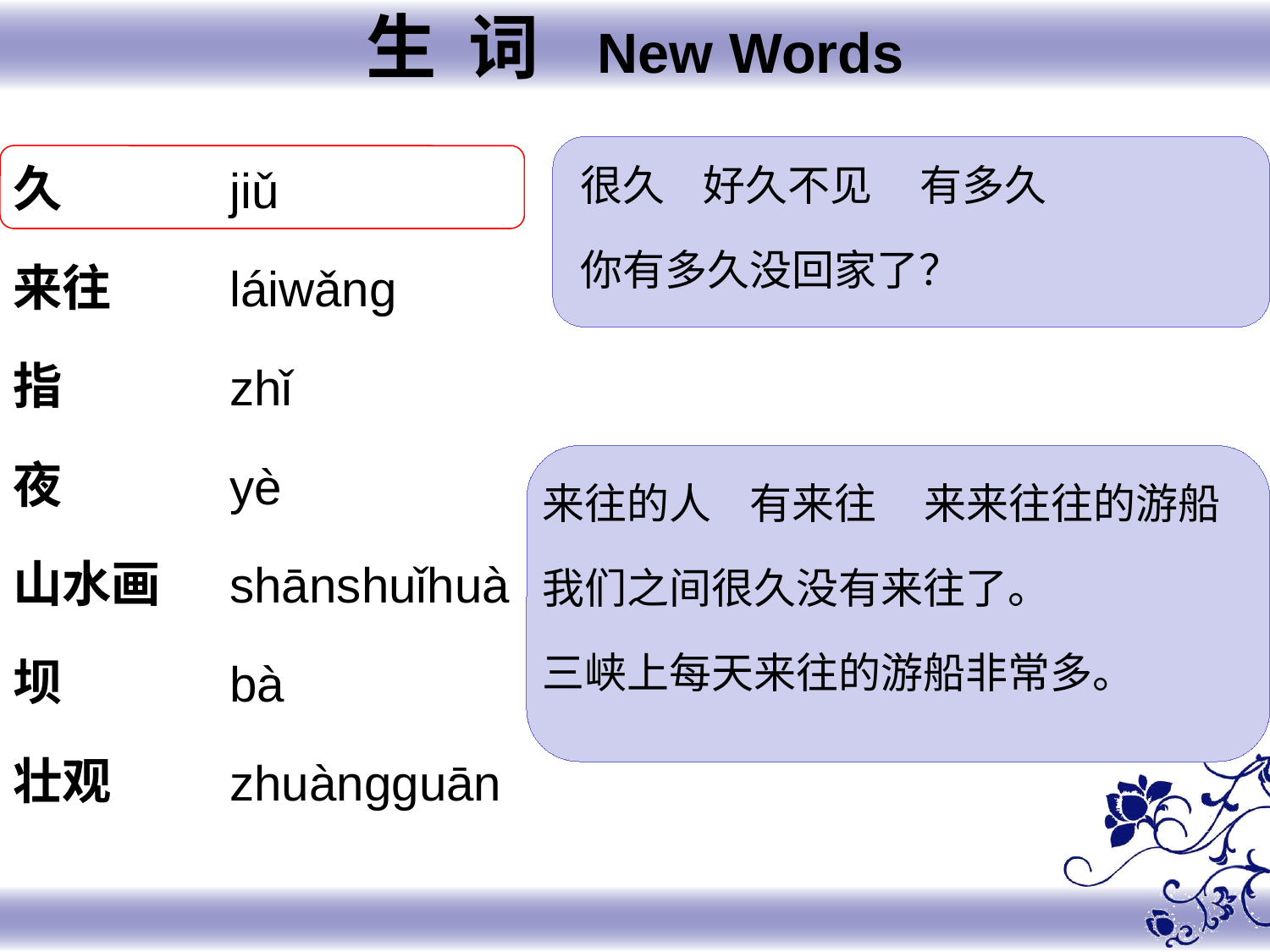

生  词   New Words
久
来往
指
夜
山水画
坝
壮观
jiǔ
láiwǎng
zhǐ
yè
shānshuǐhuà
bà
zhuàngguān

很久    好久不见     有多久
你有多久没回家了？

来往的人    有来往     来来往往的游船
我们之间很久没有来往了。
三峡上每天来往的游船非常多。